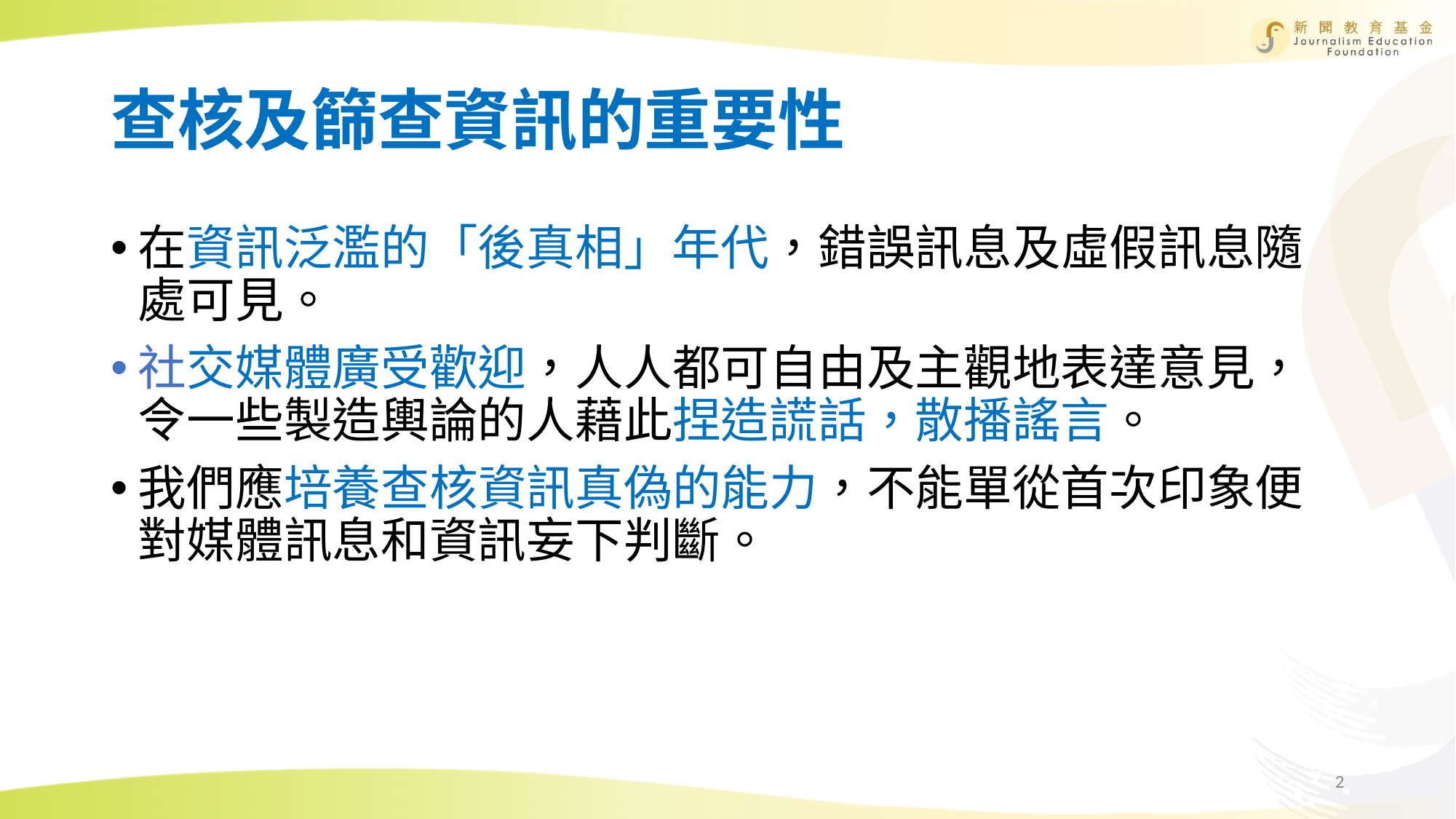

# 查核及篩查資訊的重要性
在資訊泛濫的「後真相」年代，錯誤訊息及虛假訊息隨處可見。
社交媒體廣受歡迎，人人都可自由及主觀地表達意見，令一些製造輿論的人藉此捏造謊話，散播謠言。
我們應培養查核資訊真偽的能力，不能單從首次印象便對媒體訊息和資訊妄下判斷。
2